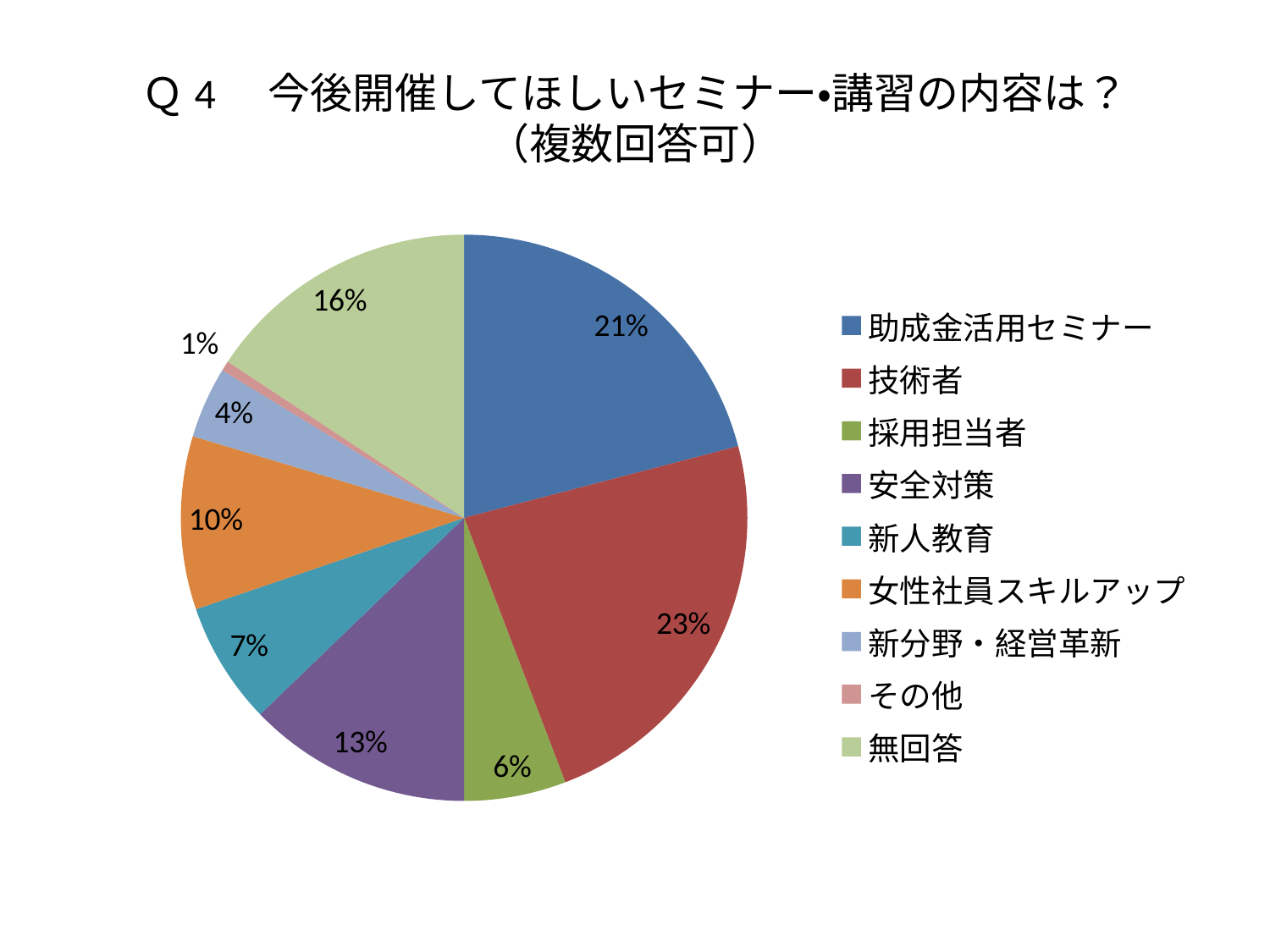

# Ｑ4　今後開催してほしいセミナー・講習の内容は？ （複数回答可）

### Chart

| Category | 売上高 |
|---|---|
| 助成金活用セミナー | 36.0 |
| 技術者 | 40.0 |
| 採用担当者 | 10.0 |
| 安全対策 | 22.0 |
| 新人教育 | 12.0 |
| 女性社員スキルアップ | 17.0 |
| 新分野・経営革新 | 7.0 |
| その他 | 1.0 |
| 無回答 | 27.0 |